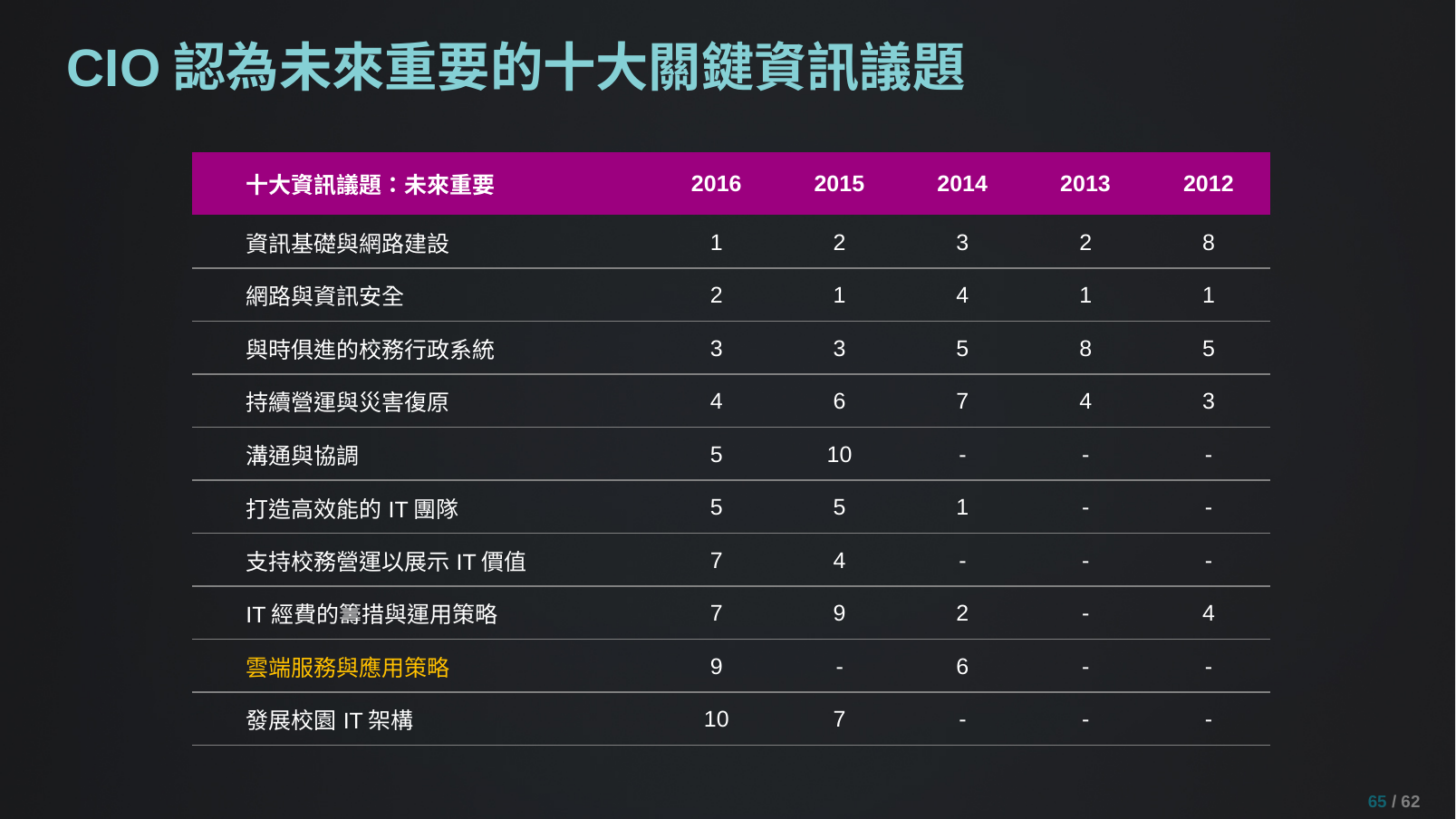

# CIO認為未來重要的十大關鍵資訊議題
| 十大資訊議題：未來重要 | 2016 | 2015 | 2014 | 2013 | 2012 |
| --- | --- | --- | --- | --- | --- |
| 資訊基礎與網路建設 | 1 | 2 | 3 | 2 | 8 |
| 網路與資訊安全 | 2 | 1 | 4 | 1 | 1 |
| 與時俱進的校務行政系統 | 3 | 3 | 5 | 8 | 5 |
| 持續營運與災害復原 | 4 | 6 | 7 | 4 | 3 |
| 溝通與協調 | 5 | 10 | - | - | - |
| 打造高效能的IT團隊 | 5 | 5 | 1 | - | - |
| 支持校務營運以展示IT價值 | 7 | 4 | - | - | - |
| IT經費的籌措與運用策略 | 7 | 9 | 2 | - | 4 |
| 雲端服務與應用策略 | 9 | - | 6 | - | - |
| 發展校園IT架構 | 10 | 7 | - | - | - |